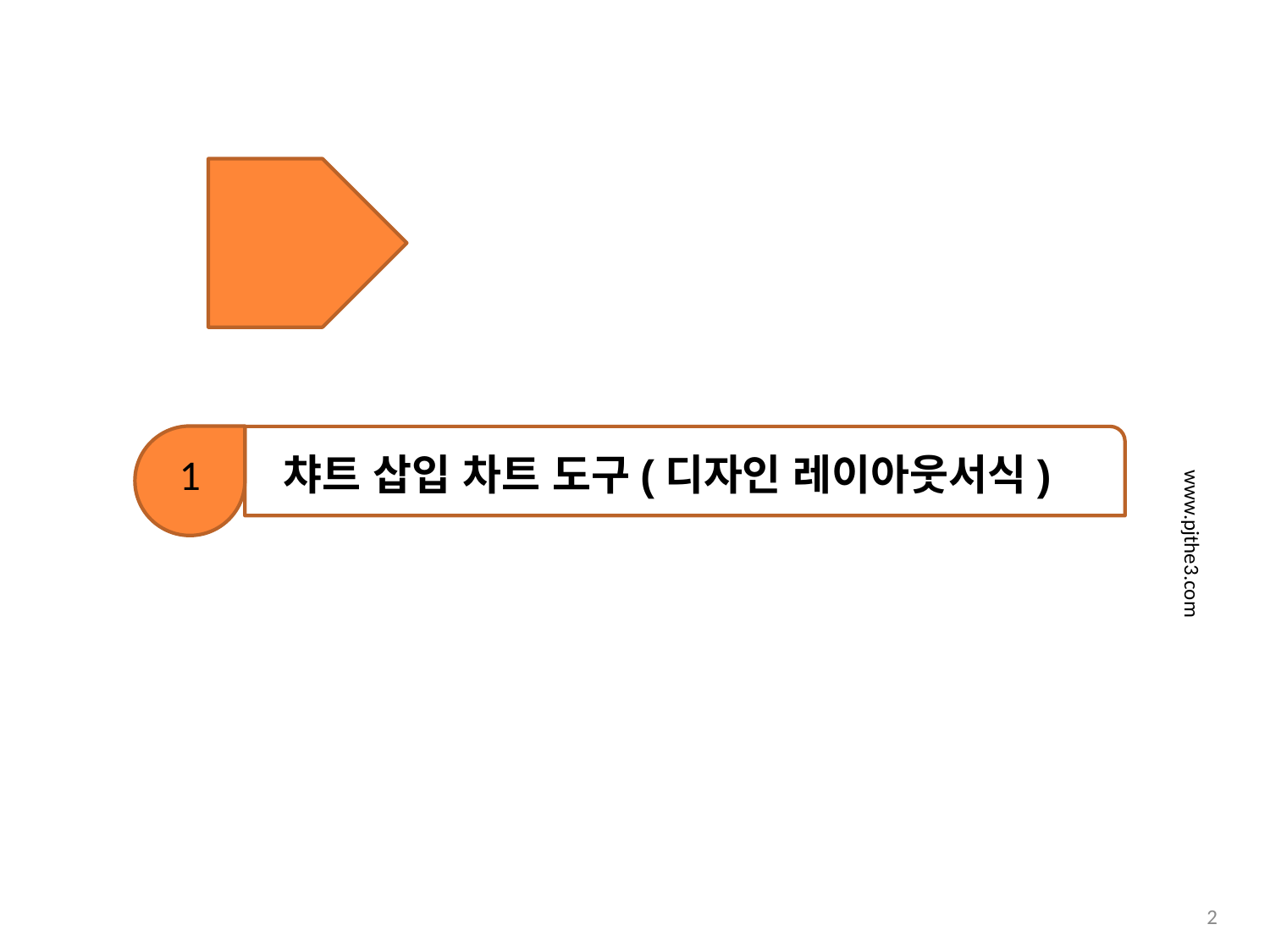

1
 챠트 삽입 차트 도구(디자인 레이아웃서식)
www.pjthe3.com
2